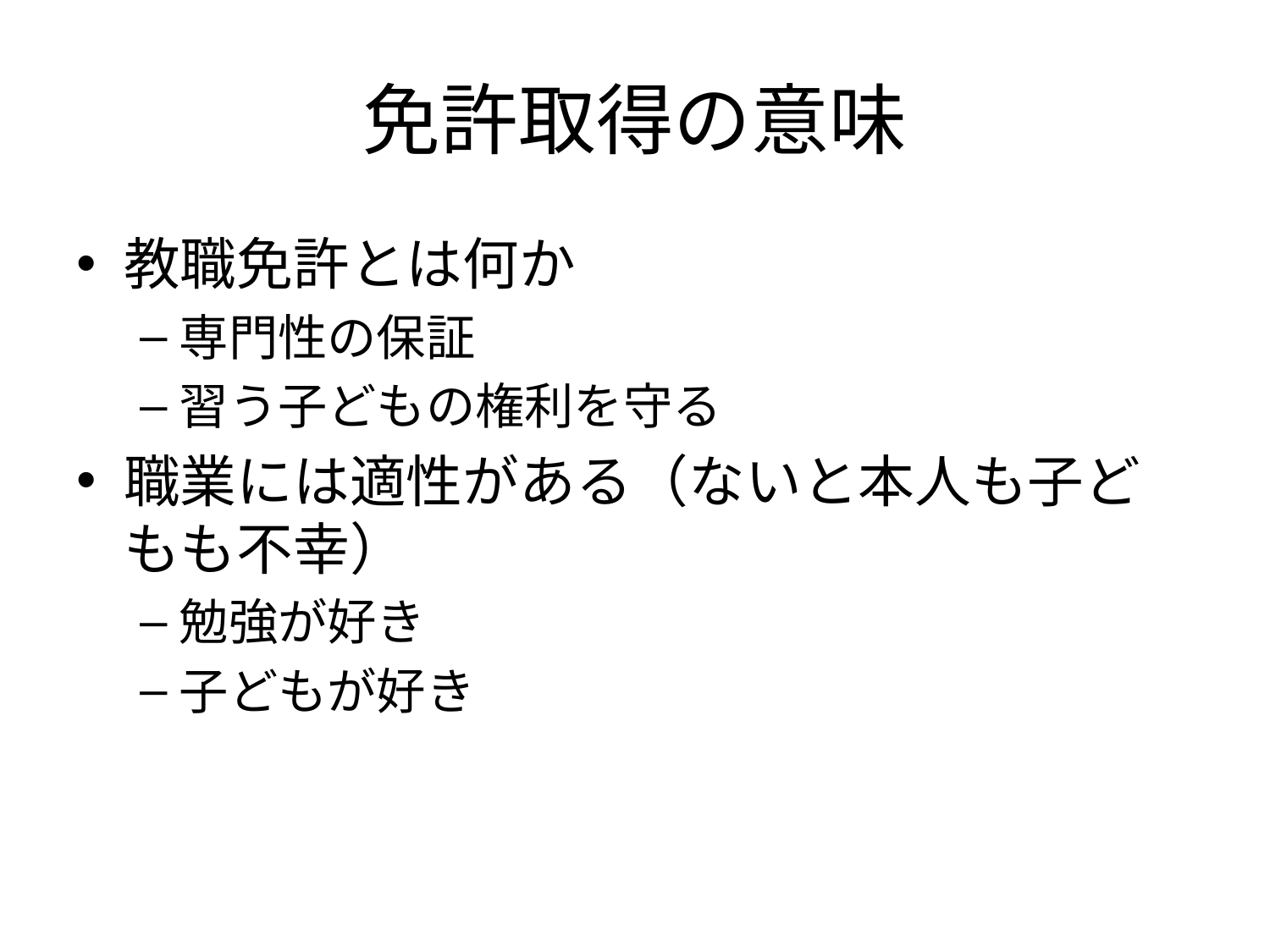

# 免許取得の意味
教職免許とは何か
専門性の保証
習う子どもの権利を守る
職業には適性がある（ないと本人も子どもも不幸）
勉強が好き
子どもが好き